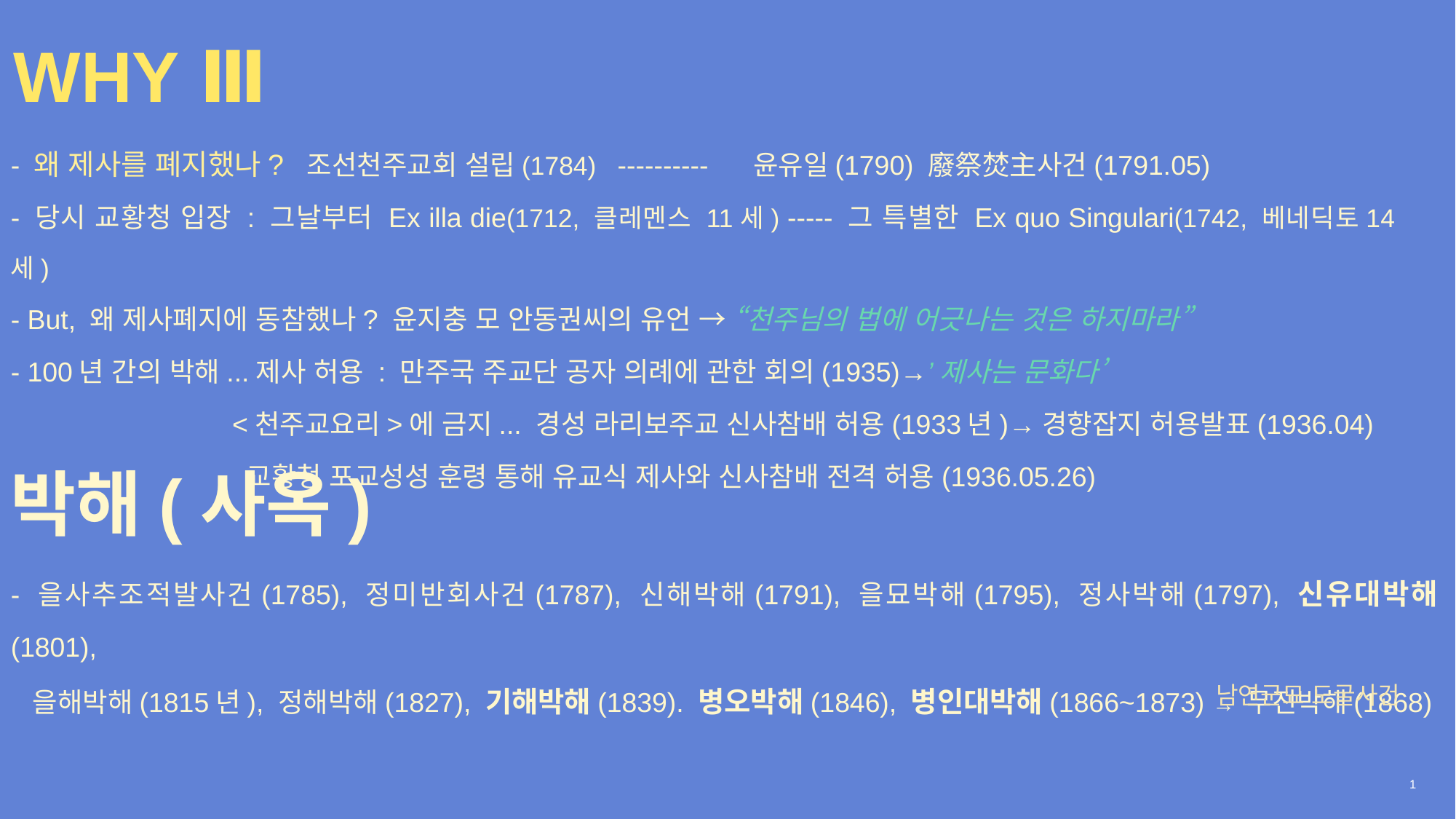

WHY Ⅲ
- 왜 제사를 폐지했나?  조선천주교회 설립(1784)   ----------     윤유일(1790) 廢祭焚主사건(1791.05)
- 당시 교황청 입장 : 그날부터 Ex illa die(1712, 클레멘스 11세) ----- 그 특별한 Ex quo Singulari(1742, 베네딕토14세)
- But, 왜 제사폐지에 동참했나? 윤지충 모 안동권씨의 유언 → “천주님의 법에 어긋나는 것은 하지마라”
- 100년 간의 박해...제사 허용 : 만주국 주교단 공자 의례에 관한 회의(1935)→’제사는 문화다’
                             <천주교요리>에 금지... 경성 라리보주교 신사참배 허용(1933년)→경향잡지 허용발표(1936.04)
                              교황청 포교성성 훈령 통해 유교식 제사와 신사참배 전격 허용(1936.05.26)
박해(사옥)
- 을사추조적발사건(1785), 정미반회사건(1787), 신해박해(1791), 을묘박해(1795), 정사박해(1797), 신유대박해(1801),
  을해박해(1815년), 정해박해(1827), 기해박해(1839). 병오박해(1846), 병인대박해(1866~1873) → 무진박해(1868)
남연군묘 도굴사건
1